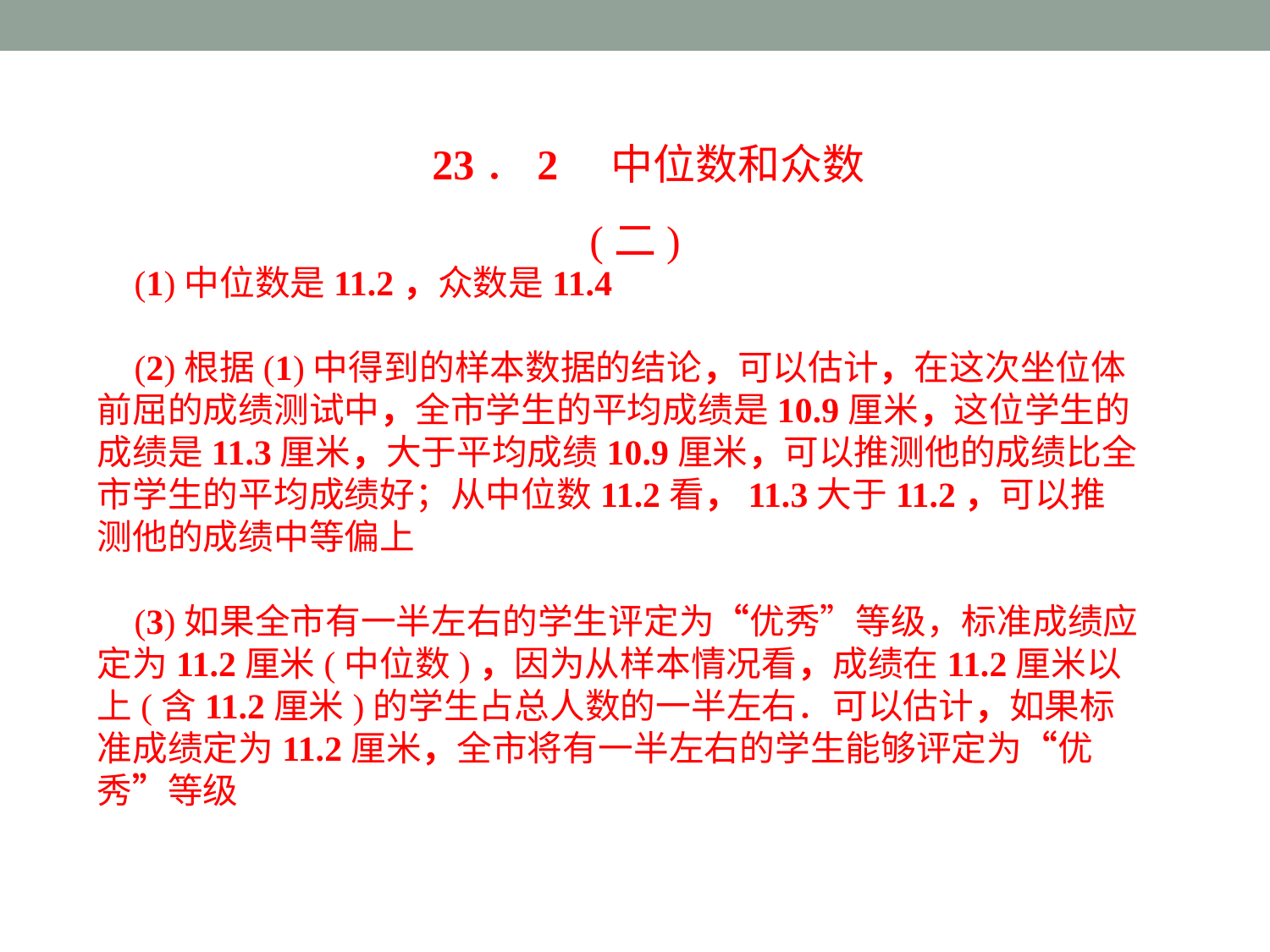

23．2　中位数和众数(二)
(1)中位数是11.2，众数是11.4

(2)根据(1)中得到的样本数据的结论，可以估计，在这次坐位体前屈的成绩测试中，全市学生的平均成绩是10.9厘米，这位学生的成绩是11.3厘米，大于平均成绩10.9厘米，可以推测他的成绩比全市学生的平均成绩好；从中位数11.2看，11.3大于11.2，可以推测他的成绩中等偏上

(3)如果全市有一半左右的学生评定为“优秀”等级，标准成绩应定为11.2厘米(中位数)，因为从样本情况看，成绩在11.2厘米以上(含11.2厘米)的学生占总人数的一半左右．可以估计，如果标准成绩定为11.2厘米，全市将有一半左右的学生能够评定为“优秀”等级